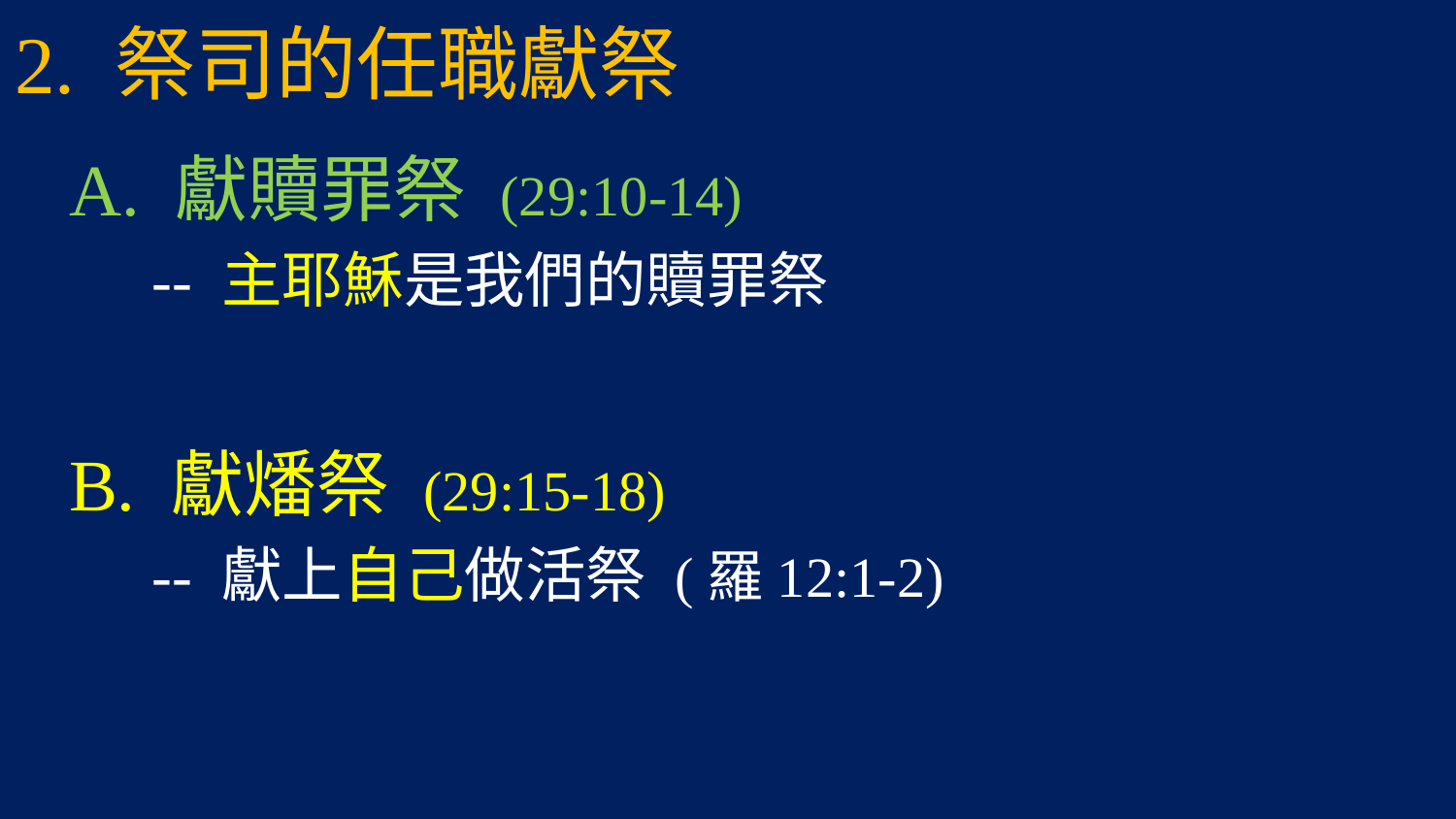

# 2. 祭司的任職獻祭
   A. 獻贖罪祭 (29:10-14)
         -- 主耶穌是我們的贖罪祭

   B. 獻燔祭 (29:15-18)
         -- 獻上自己做活祭 (羅12:1-2)